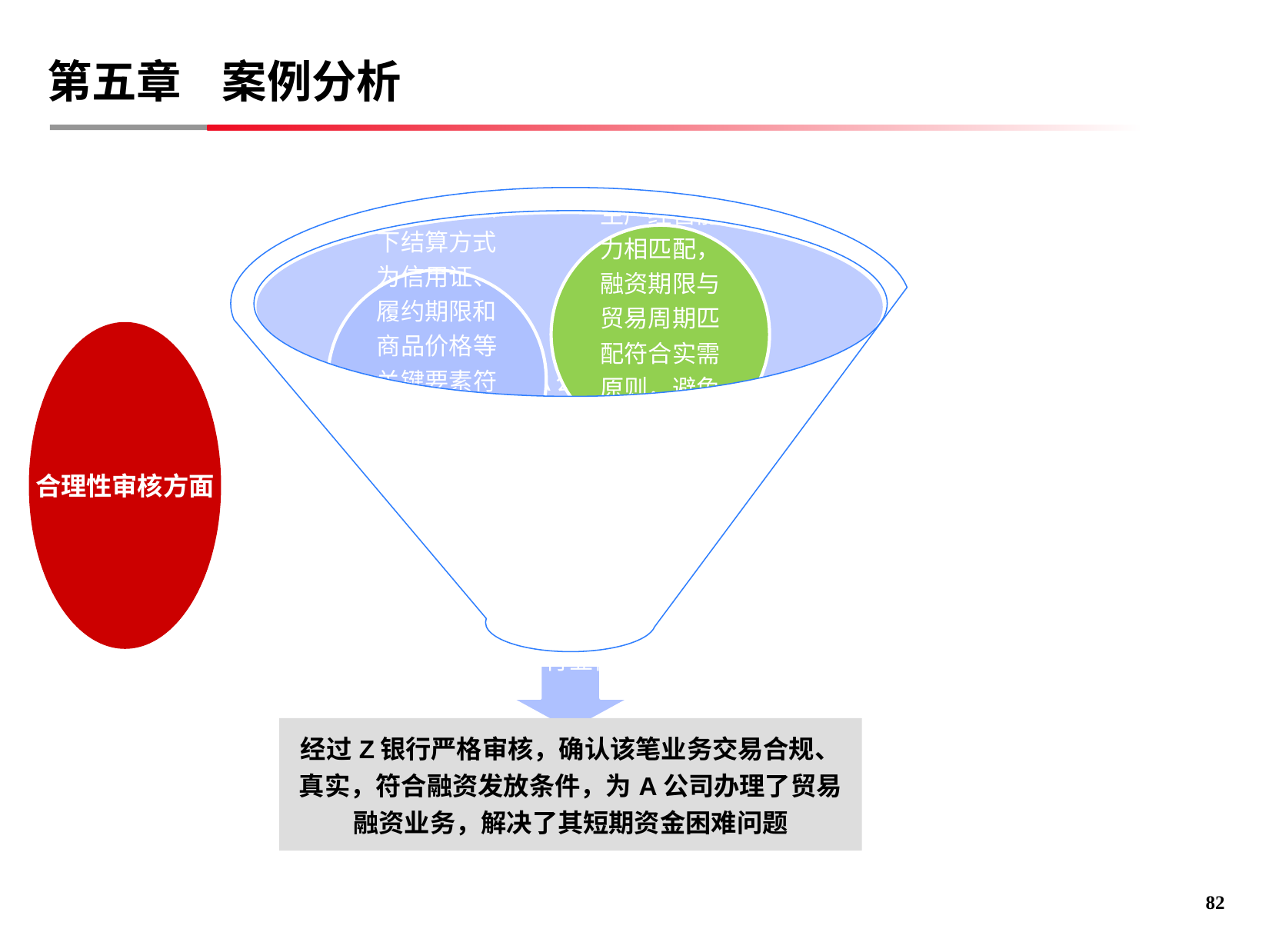

第五章    案例分析
该笔贸易项下结算方式为信用证、履约期限和商品价格等关键要素符合贸易惯例，与在Z银行的历史交易记录相匹配
经过Z银行严格审核，确认该笔业务交易合规、真实，符合融资发放条件，为A公司办理了贸易融资业务，解决了其短期资金困难问题
合理性审核方面
82